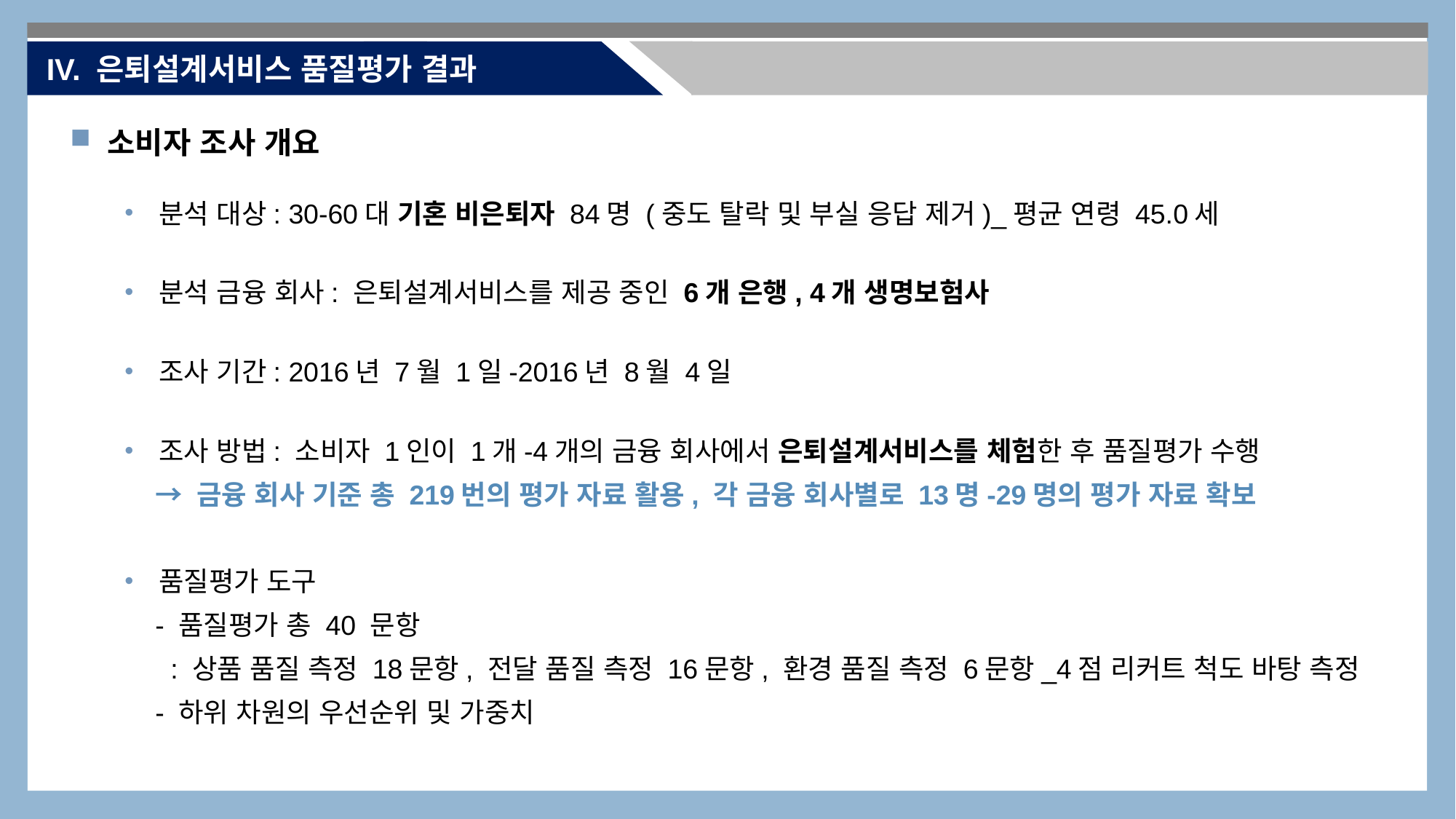

IV. 은퇴설계서비스 품질평가 결과

 소비자 조사 개요

분석 대상: 30-60대 기혼 비은퇴자 84명 (중도 탈락 및 부실 응답 제거)_평균 연령 45.0세

분석 금융 회사: 은퇴설계서비스를 제공 중인 6개 은행, 4개 생명보험사

조사 기간: 2016년 7월 1일-2016년 8월 4일

조사 방법: 소비자 1인이 1개-4개의 금융 회사에서 은퇴설계서비스를 체험한 후 품질평가 수행
    → 금융 회사 기준 총 219번의 평가 자료 활용, 각 금융 회사별로 13명-29명의 평가 자료 확보

품질평가 도구
    - 품질평가 총 40 문항
      : 상품 품질 측정 18문항, 전달 품질 측정 16문항, 환경 품질 측정 6문항_4점 리커트 척도 바탕 측정
    - 하위 차원의 우선순위 및 가중치